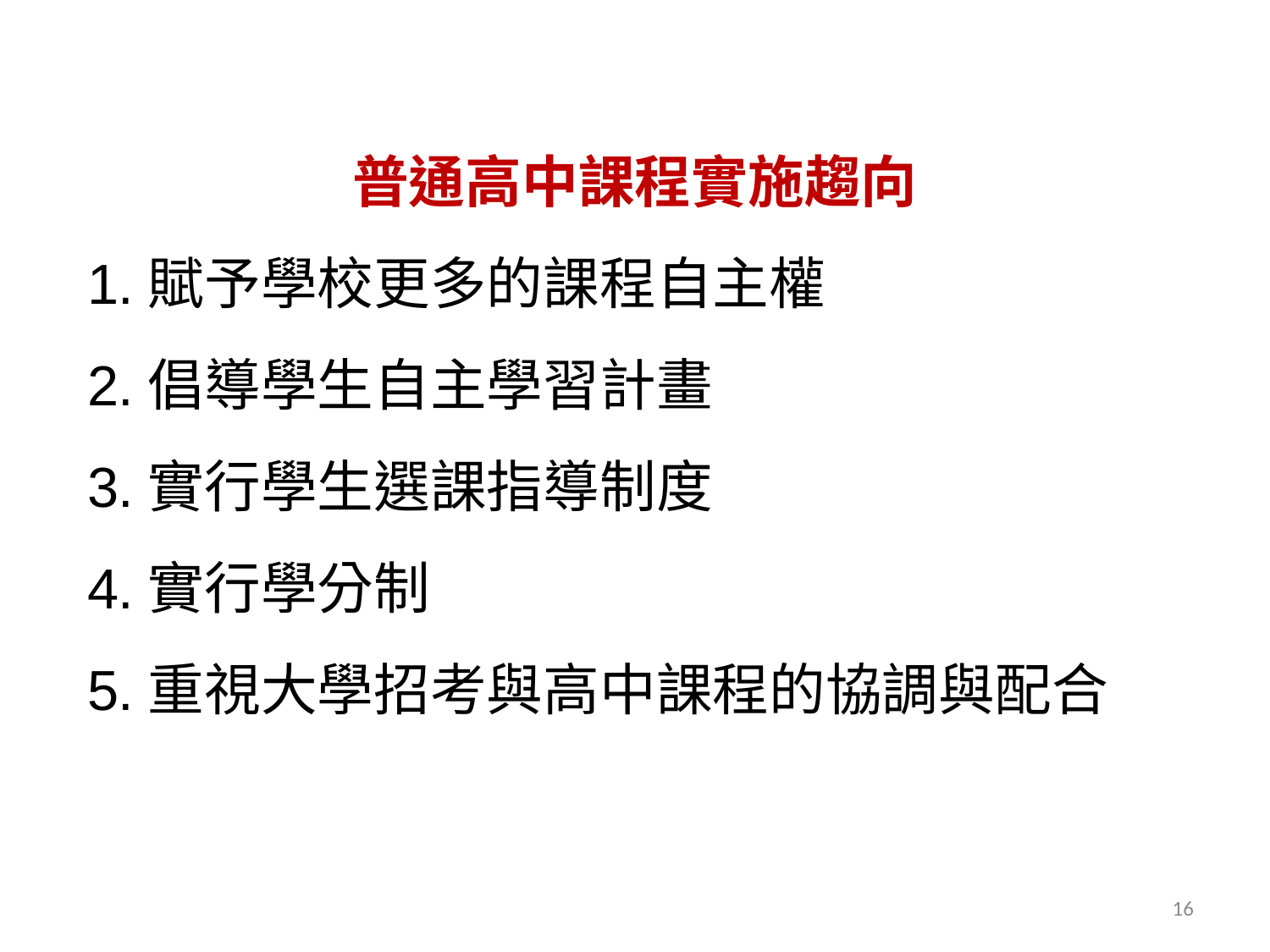

普通高中課程實施趨向
1.賦予學校更多的課程自主權
2.倡導學生自主學習計畫
3.實行學生選課指導制度
4.實行學分制
5.重視大學招考與高中課程的協調與配合

16